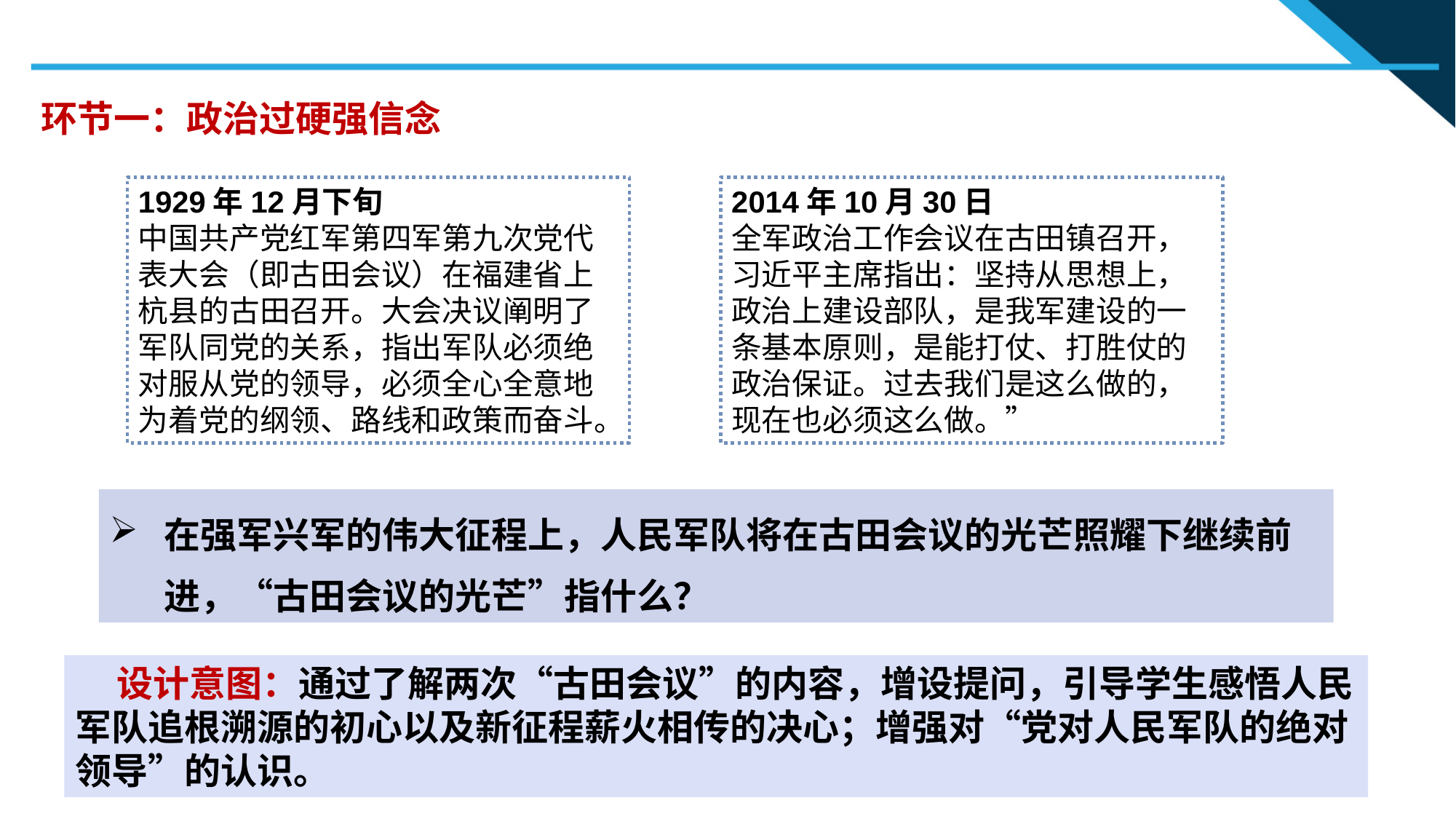

环节一：政治过硬强信念
1929年12月下旬
中国共产党红军第四军第九次党代表大会（即古田会议）在福建省上杭县的古田召开。大会决议阐明了军队同党的关系，指出军队必须绝对服从党的领导，必须全心全意地为着党的纲领、路线和政策而奋斗。
2014年10月30日
全军政治工作会议在古田镇召开，习近平主席指出：坚持从思想上，政治上建设部队，是我军建设的一条基本原则，是能打仗、打胜仗的政治保证。过去我们是这么做的，现在也必须这么做。”
在强军兴军的伟大征程上，人民军队将在古田会议的光芒照耀下继续前进，“古田会议的光芒”指什么？
    设计意图：通过了解两次“古田会议”的内容，增设提问，引导学生感悟人民军队追根溯源的初心以及新征程薪火相传的决心；增强对“党对人民军队的绝对领导”的认识。